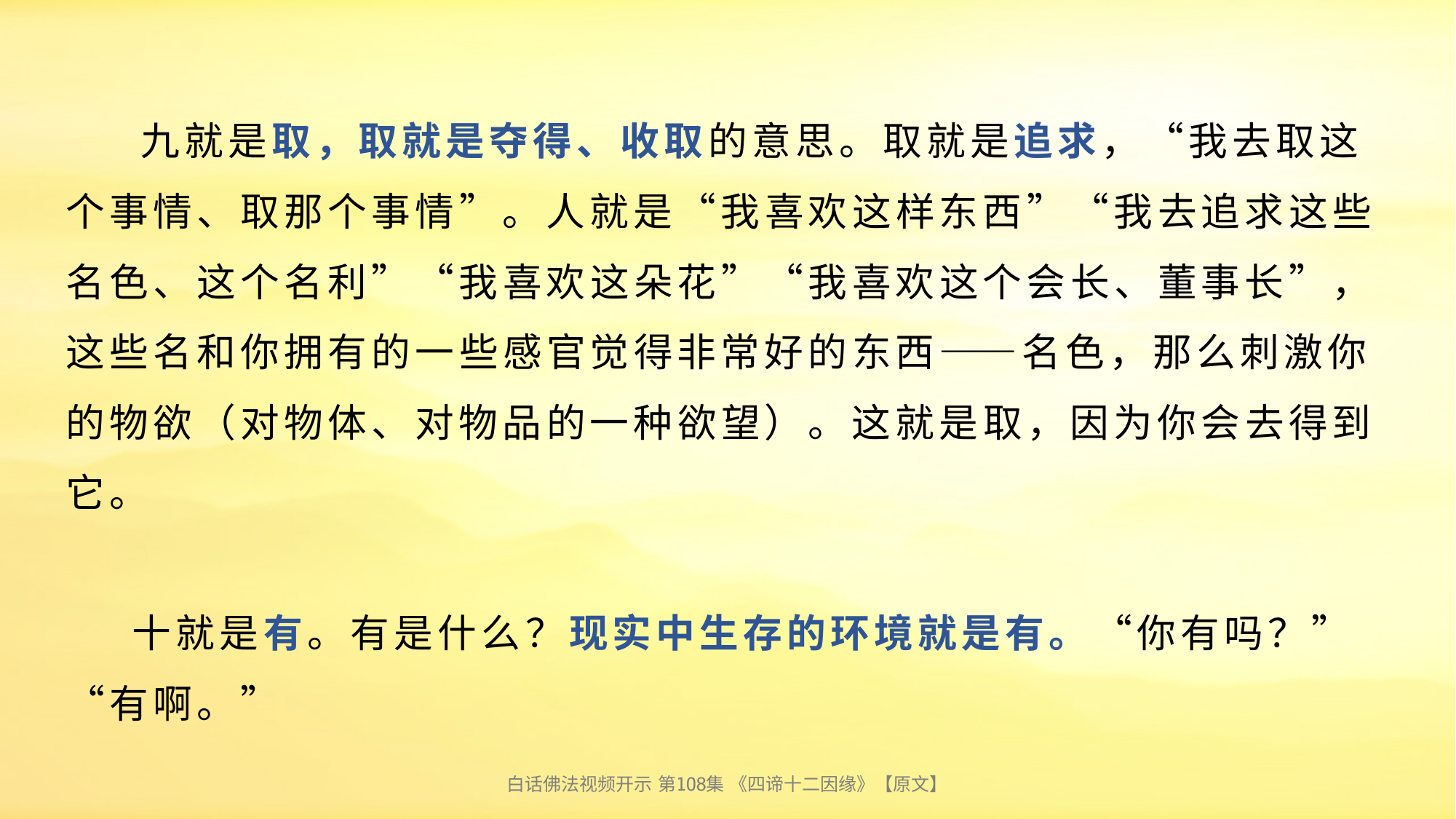

# 九就是取，取就是夺得、收取的意思。取就是追求，“我去取这个事情、取那个事情”。人就是“我喜欢这样东西”“我去追求这些名色、这个名利”“我喜欢这朵花”“我喜欢这个会长、董事长”，这些名和你拥有的一些感官觉得非常好的东西——名色，那么刺激你的物欲（对物体、对物品的一种欲望）。这就是取，因为你会去得到它。 十就是有。有是什么？现实中生存的环境就是有。“你有吗？”“有啊。”
白话佛法视频开示 第108集 《四谛十二因缘》【原文】